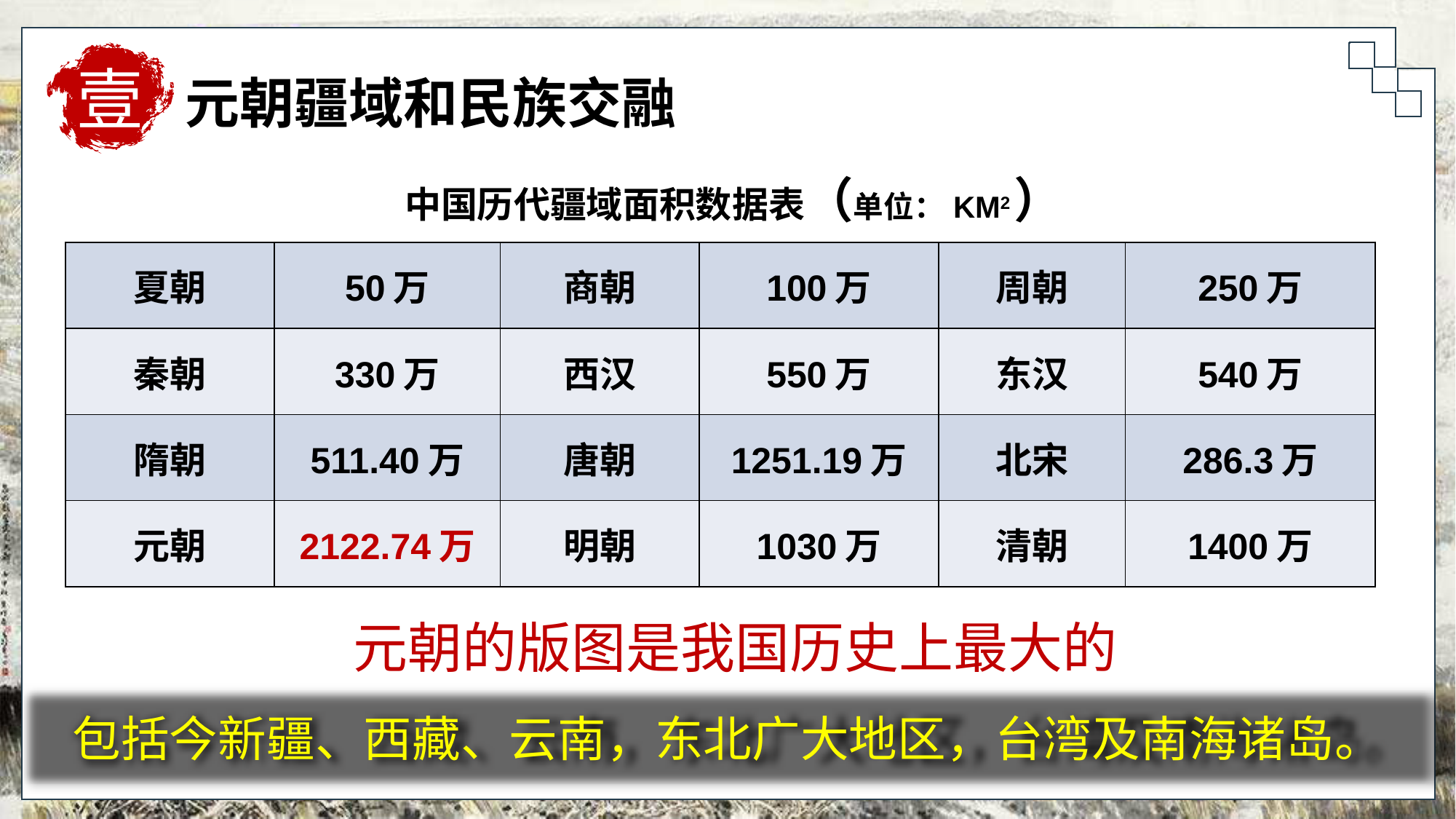

壹
元朝疆域和民族交融
| 中国历代疆域面积数据表（单位：KM2） |  |  |  |  |  |
| --- | --- | --- | --- | --- | --- |
| 夏朝 | 50万 | 商朝 | 100万 | 周朝 | 250万 |
| 秦朝 | 330万 | 西汉 | 550万 | 东汉 | 540万 |
| 隋朝 | 511.40万 | 唐朝 | 1251.19万 | 北宋 | 286.3万 |
| 元朝 | 2122.74万 | 明朝 | 1030万 | 清朝 | 1400万 |
元朝的版图是我国历史上最大的
包括今新疆、西藏、云南，东北广大地区，台湾及南海诸岛。